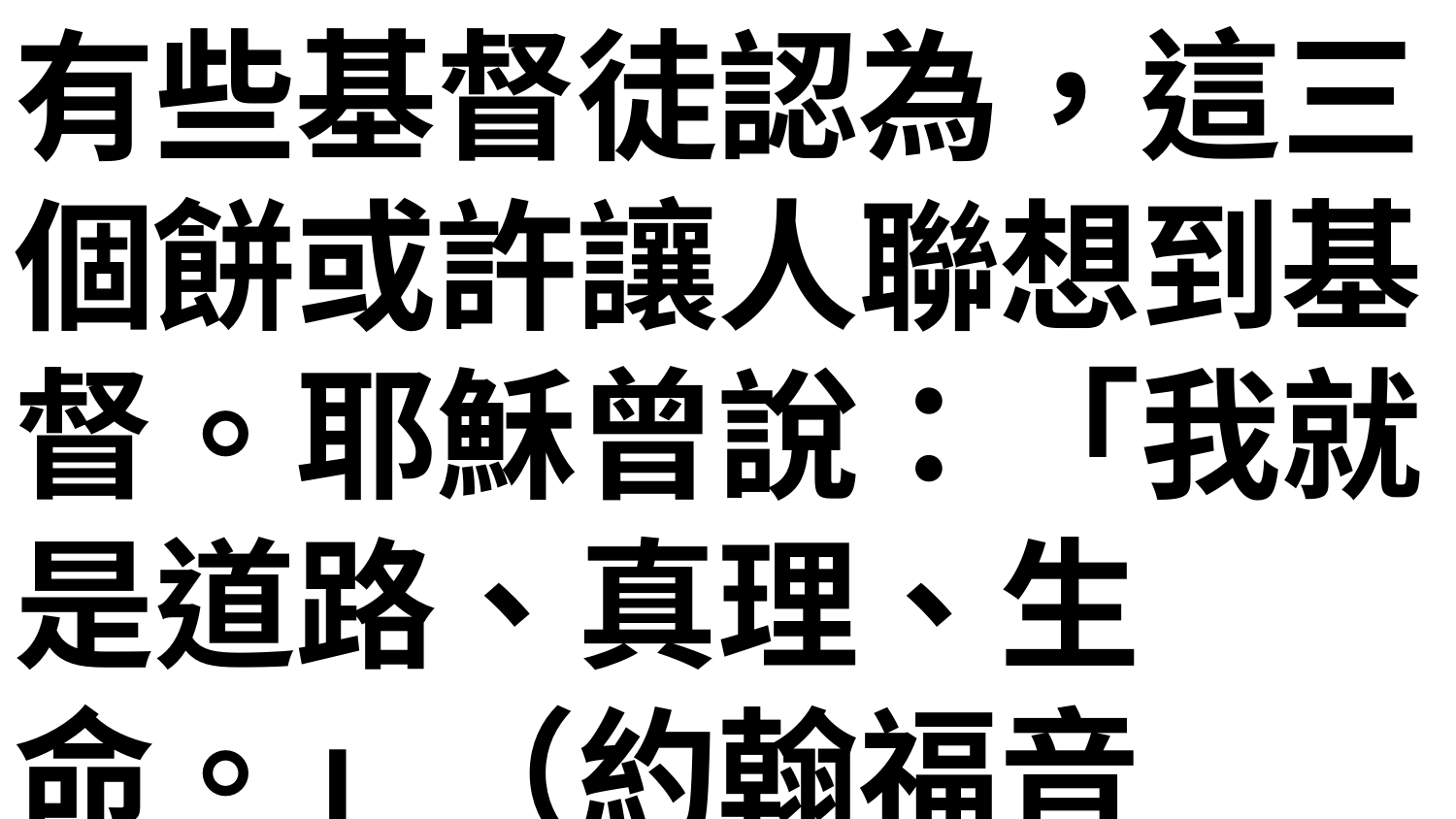

有些基督徒認為，這三個餅或許讓人聯想到基督。耶穌曾說：「我就是道路、真理、生命。」（約翰福音 14:6）